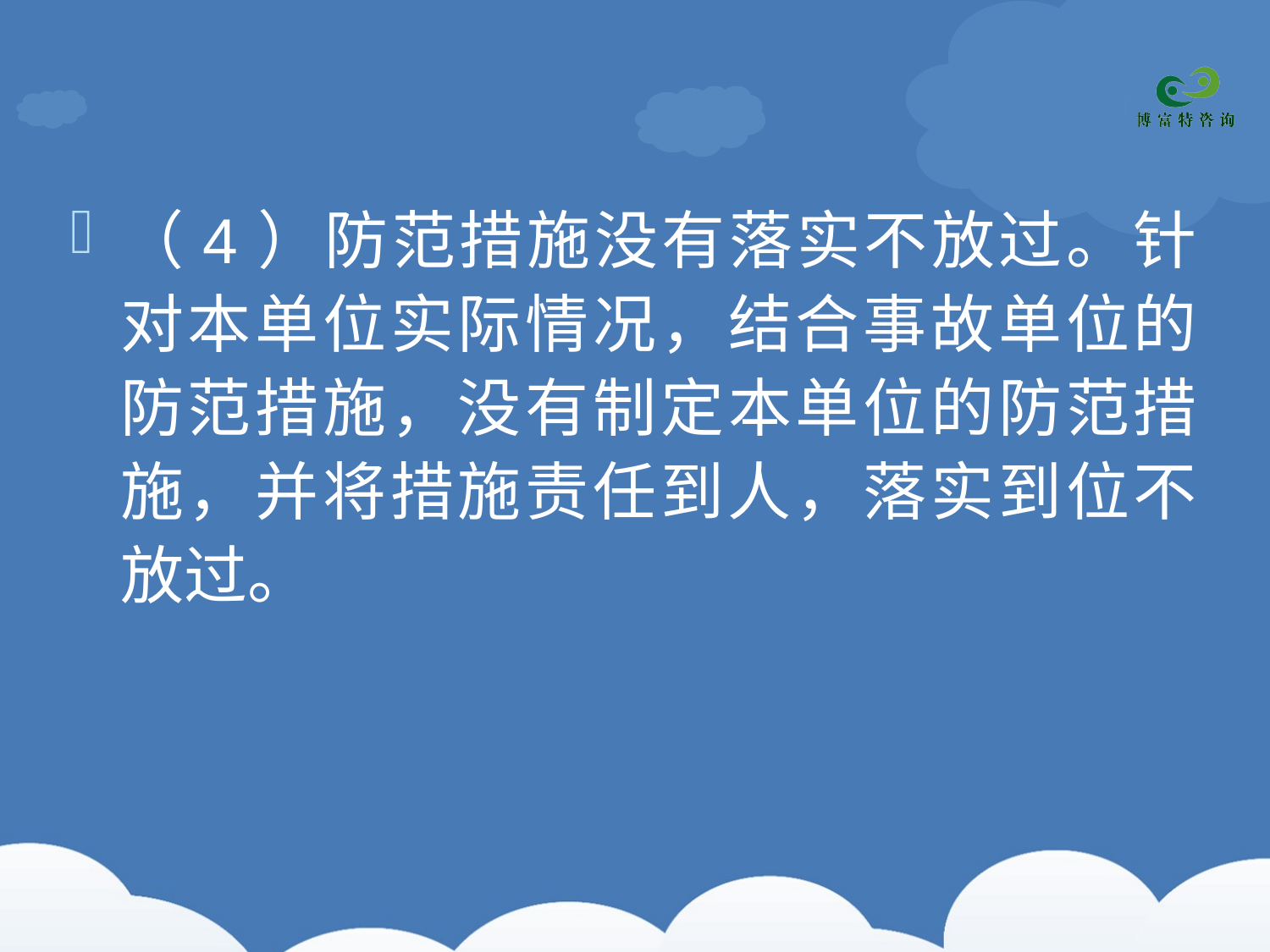

（4）防范措施没有落实不放过。针对本单位实际情况，结合事故单位的防范措施，没有制定本单位的防范措施，并将措施责任到人，落实到位不放过。